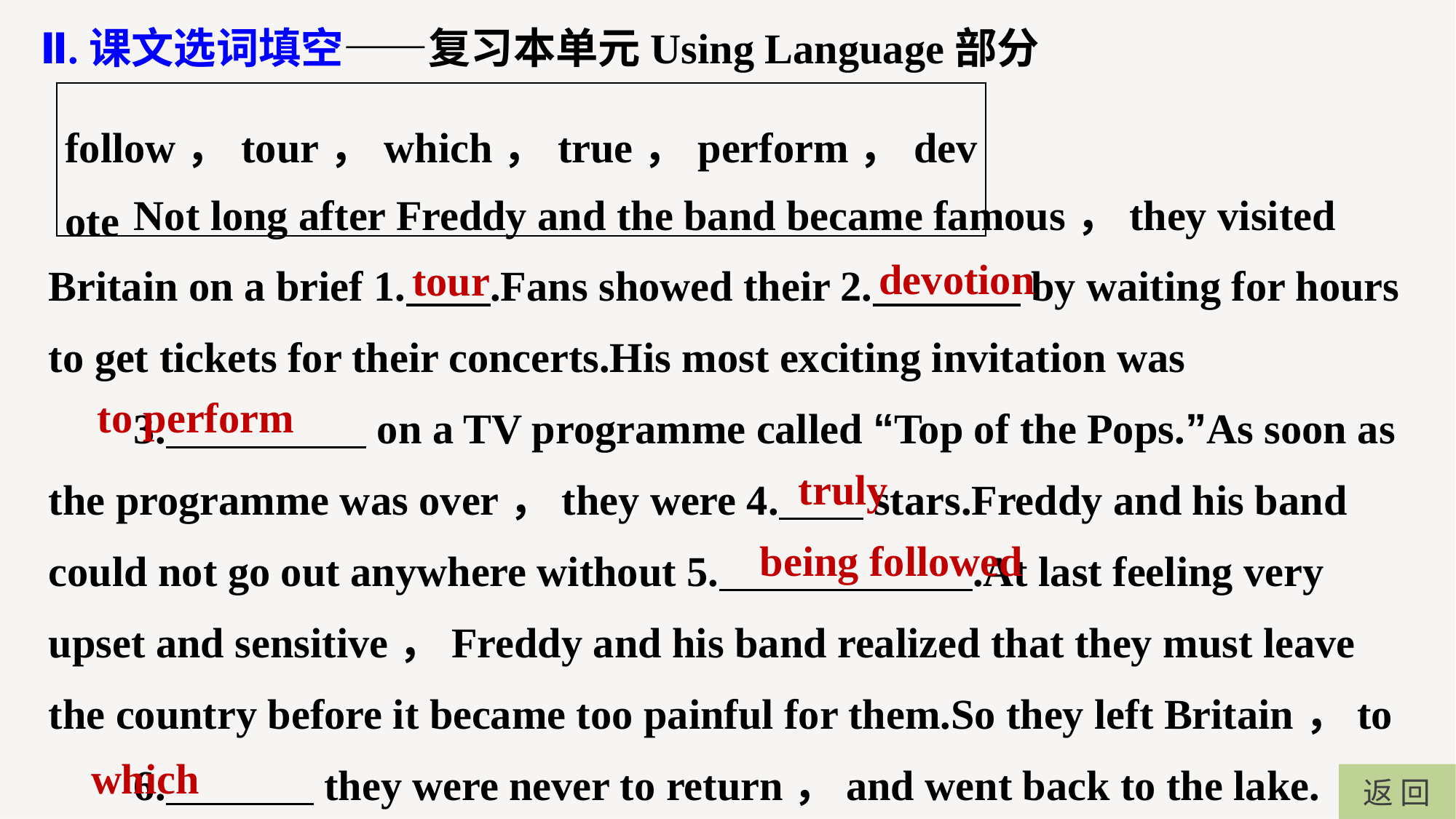

Ⅱ.课文选词填空——复习本单元Using Language部分
| follow，tour，which，true，perform，devote |
| --- |
Not long after Freddy and the band became famous，they visited Britain on a brief 1.        .Fans showed their 2.               by waiting for hours to get tickets for their concerts.His most exciting invitation was
3.                    on a TV programme called “Top of the Pops.”As soon as the programme was over，they were 4.         stars.Freddy and his band could not go out anywhere without 5.                        .At last feeling very upset and sensitive，Freddy and his band realized that they must leave the country before it became too painful for them.So they left Britain，to
6.               they were never to return，and went back to the lake.
devotion
tour
to perform
truly
being followed
which
返 回